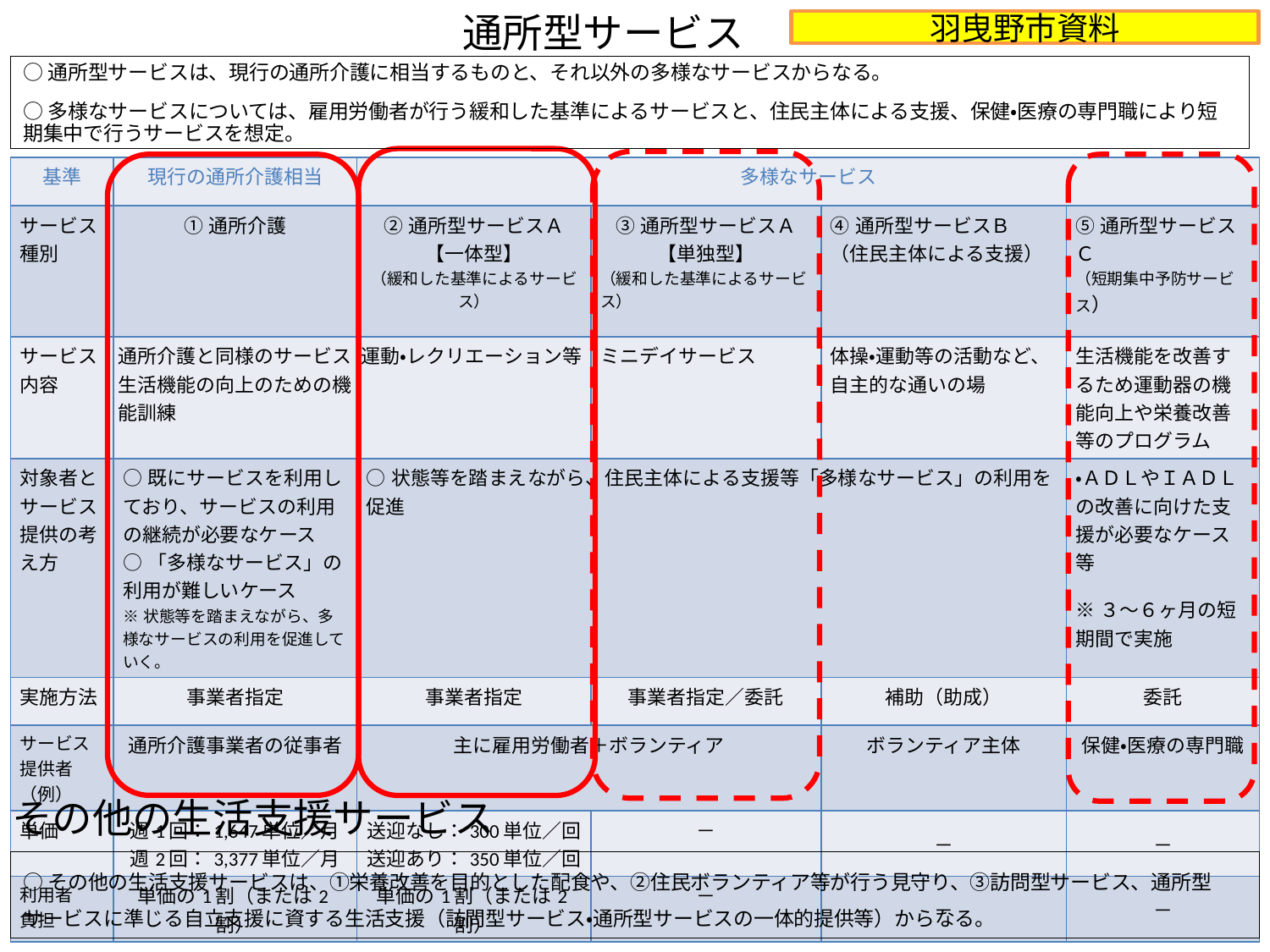

# 通所型サービス
羽曳野市資料
○通所型サービスは、現行の通所介護に相当するものと、それ以外の多様なサービスからなる。
○多様なサービスについては、雇用労働者が行う緩和した基準によるサービスと、住民主体による支援、保健・医療の専門職により短期集中で行うサービスを想定。

| 基準 | 現行の通所介護相当 | 多様なサービス |  |  |  |
| --- | --- | --- | --- | --- | --- |
| サービス 種別 | ①通所介護 | ②通所型サービスＡ 【一体型】 （緩和した基準によるサービス） | ③通所型サービスＡ 【単独型】 （緩和した基準によるサービス） | ④通所型サービスＢ （住民主体による支援） | ⑤通所型サービスＣ （短期集中予防サービス） |
| サービス 内容 | 通所介護と同様のサービス 生活機能の向上のための機能訓練 | 運動・レクリエーション等 | ミニデイサービス | 体操・運動等の活動など、自主的な通いの場 | 生活機能を改善するため運動器の機能向上や栄養改善等のプログラム |
| 対象者とサービス提供の考え方 | ○既にサービスを利用しており、サービスの利用の継続が必要なケース ○「多様なサービス」の利用が難しいケース ※状態等を踏まえながら、多様なサービスの利用を促進していく。 | ○状態等を踏まえながら、住民主体による支援等「多様なサービス」の利用を促進 |  |  | ・ＡＤＬやＩＡＤＬの改善に向けた支援が必要なケース　等 ※３～６ヶ月の短期間で実施 |
| 実施方法 | 事業者指定 | 事業者指定 | 事業者指定／委託 | 補助（助成） | 委託 |
| サービス提供者（例） | 通所介護事業者の従事者 | 主に雇用労働者＋ボランティア |  | ボランティア主体 | 保健・医療の専門職 |
| 単価 | 週1回：1,647単位／月 週2回：3,377単位／月 | 送迎なし：300単位／回 送迎あり：350単位／回 | － | － | － |
| 利用者 負担 | 単価の1割（または2割） | 単価の1割（または2割） | － | － | － |
その他の生活支援サービス
○その他の生活支援サービスは、①栄養改善を目的とした配食や、②住民ボランティア等が行う見守り、③訪問型サービス、通所型サービスに準じる自立支援に資する生活支援（訪問型サービス・通所型サービスの一体的提供等）からなる。